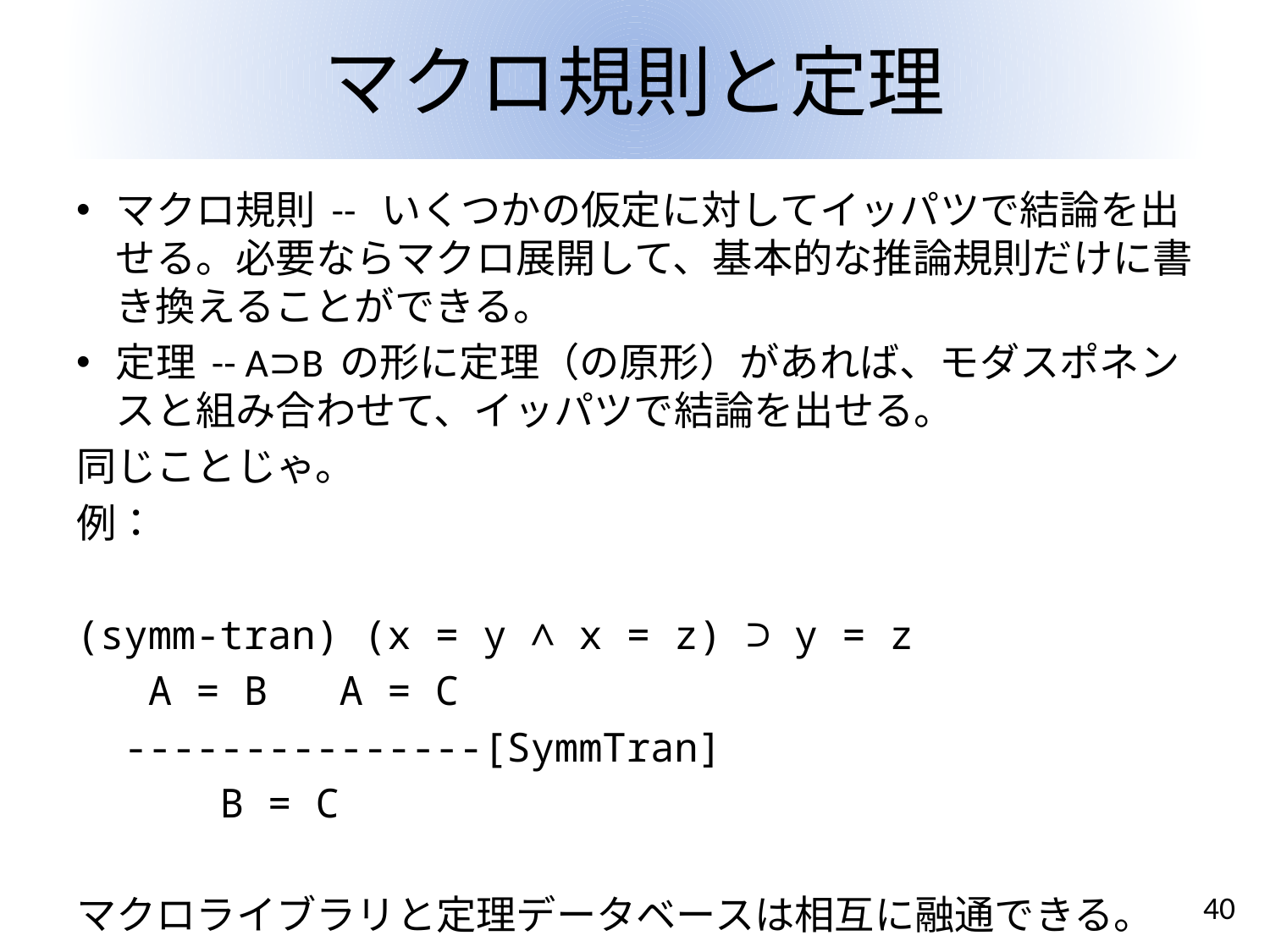

# マクロ規則と定理
マクロ規則 --  いくつかの仮定に対してイッパツで結論を出せる。必要ならマクロ展開して、基本的な推論規則だけに書き換えることができる。
定理 -- A⊃B の形に定理（の原形）があれば、モダスポネンスと組み合わせて、イッパツで結論を出せる。
同じことじゃ。
例：

(symm-tran) (x = y ∧ x = z) ⊃ y = z
   A = B   A = C
  ---------------[SymmTran]
      B = C

マクロライブラリと定理データベースは相互に融通できる。

40